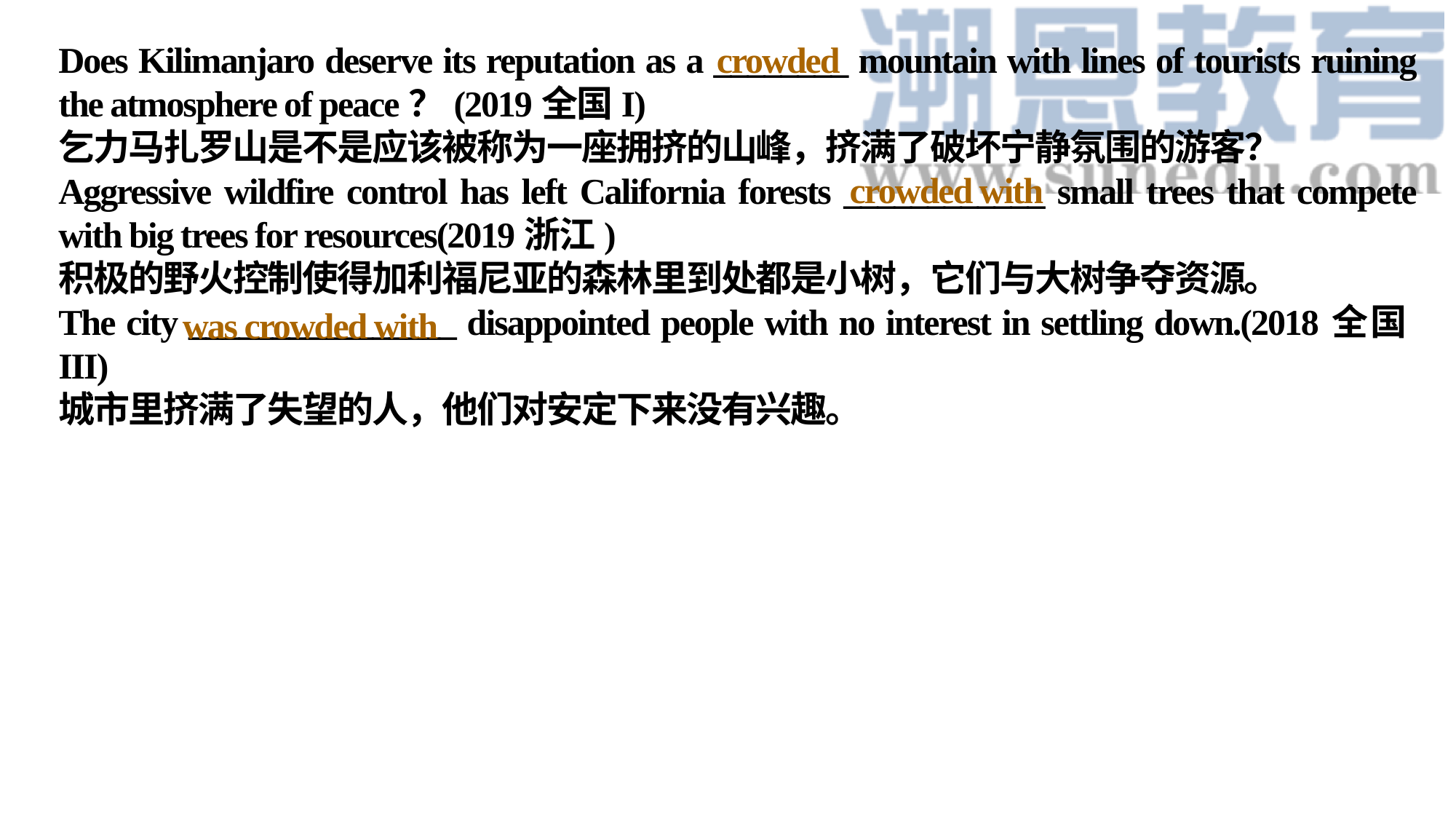

Does Kilimanjaro deserve its reputation as a ________ mountain with lines of tourists ruining the atmosphere of peace？(2019全国I)
乞力马扎罗山是不是应该被称为一座拥挤的山峰，挤满了破坏宁静氛围的游客？
Aggressive wildfire control has left California forests ____________ small trees that compete with big trees for resources(2019浙江)
积极的野火控制使得加利福尼亚的森林里到处都是小树，它们与大树争夺资源。
The city ________________ disappointed people with no interest in settling down.(2018全国III)
城市里挤满了失望的人，他们对安定下来没有兴趣。
 crowded
 crowded with
 was crowded with